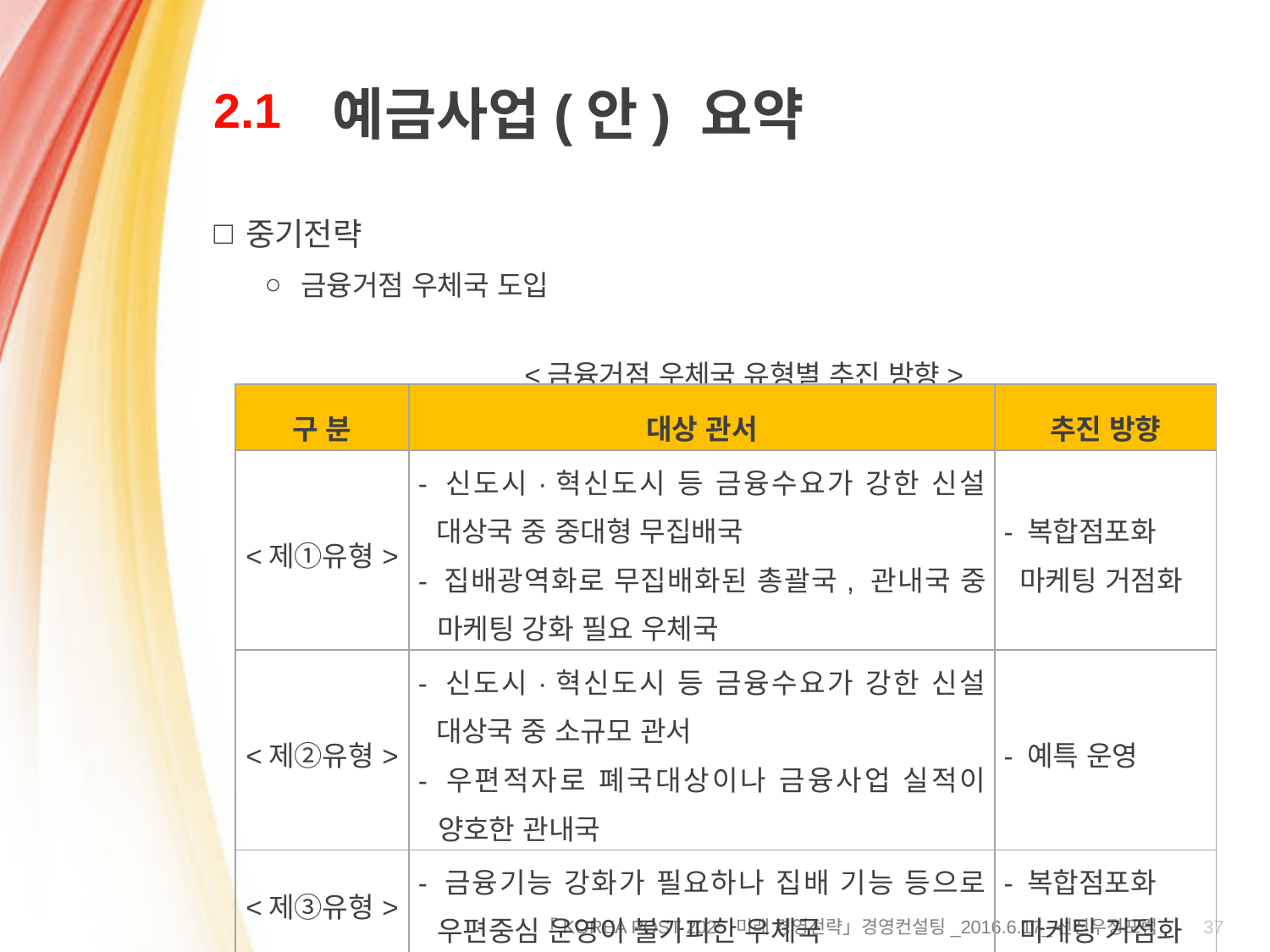

# 2.1
예금사업(안) 요약
중기전략
금융거점 우체국 도입

<금융거점 우체국 유형별 추진 방향>

| 구 분 | 대상 관서 | 추진 방향 |
| --- | --- | --- |
| <제①유형> | - 신도시·혁신도시 등 금융수요가 강한 신설 대상국 중 중대형 무집배국 - 집배광역화로 무집배화된 총괄국, 관내국 중 마케팅 강화 필요 우체국 | - 복합점포화 마케팅 거점화 |
| <제②유형> | - 신도시·혁신도시 등 금융수요가 강한 신설 대상국 중 소규모 관서 - 우편적자로 폐국대상이나 금융사업 실적이 양호한 관내국 | - 예특 운영 |
| <제③유형> | - 금융기능 강화가 필요하나 집배 기능 등으로 우편중심 운영이 불가피한 우체국 | - 복합점포화 마케팅 거점화 |
37